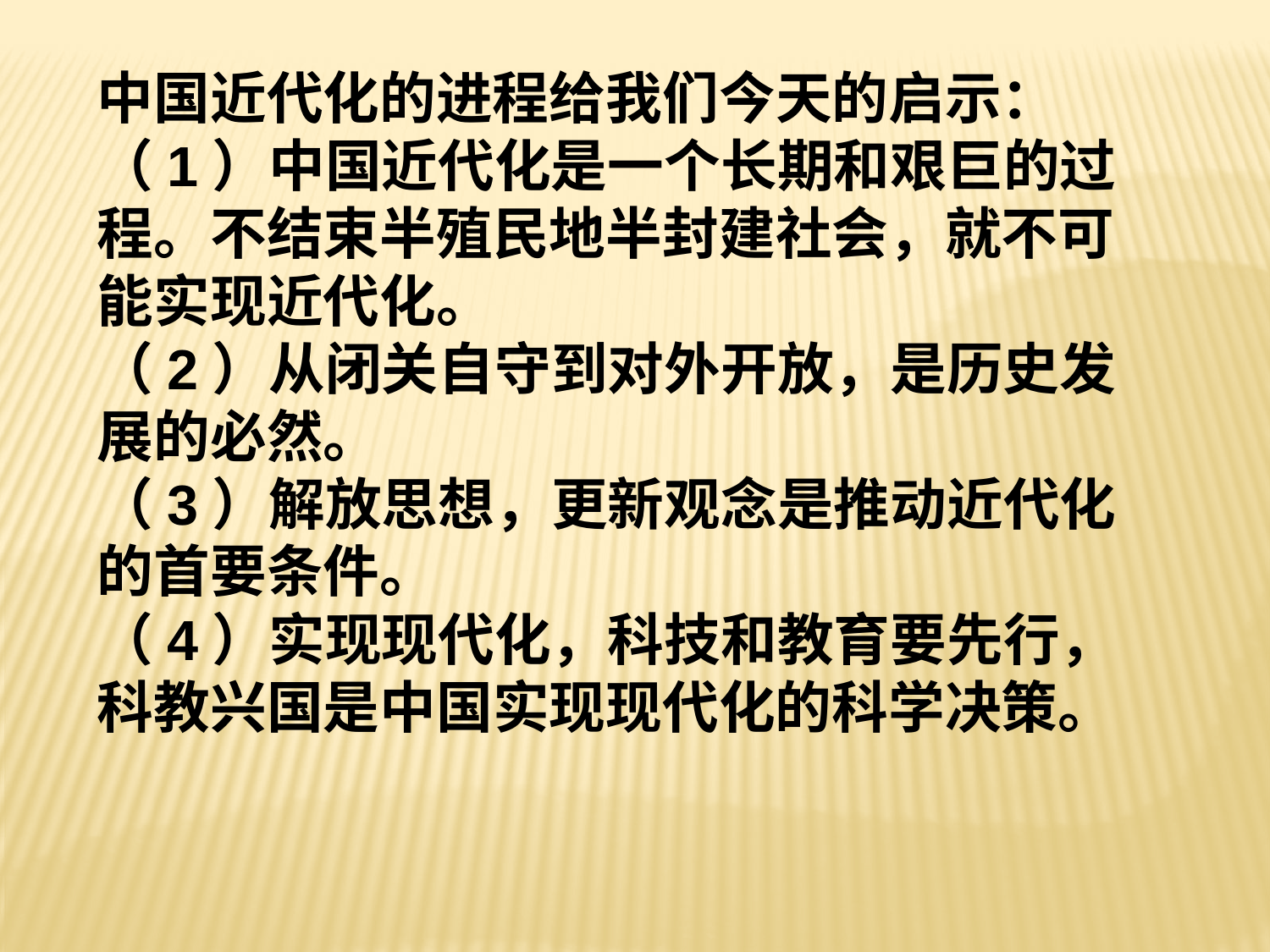

中国近代化的进程给我们今天的启示：
（1）中国近代化是一个长期和艰巨的过程。不结束半殖民地半封建社会，就不可能实现近代化。
（2）从闭关自守到对外开放，是历史发展的必然。
（3）解放思想，更新观念是推动近代化的首要条件。
（4）实现现代化，科技和教育要先行，科教兴国是中国实现现代化的科学决策。